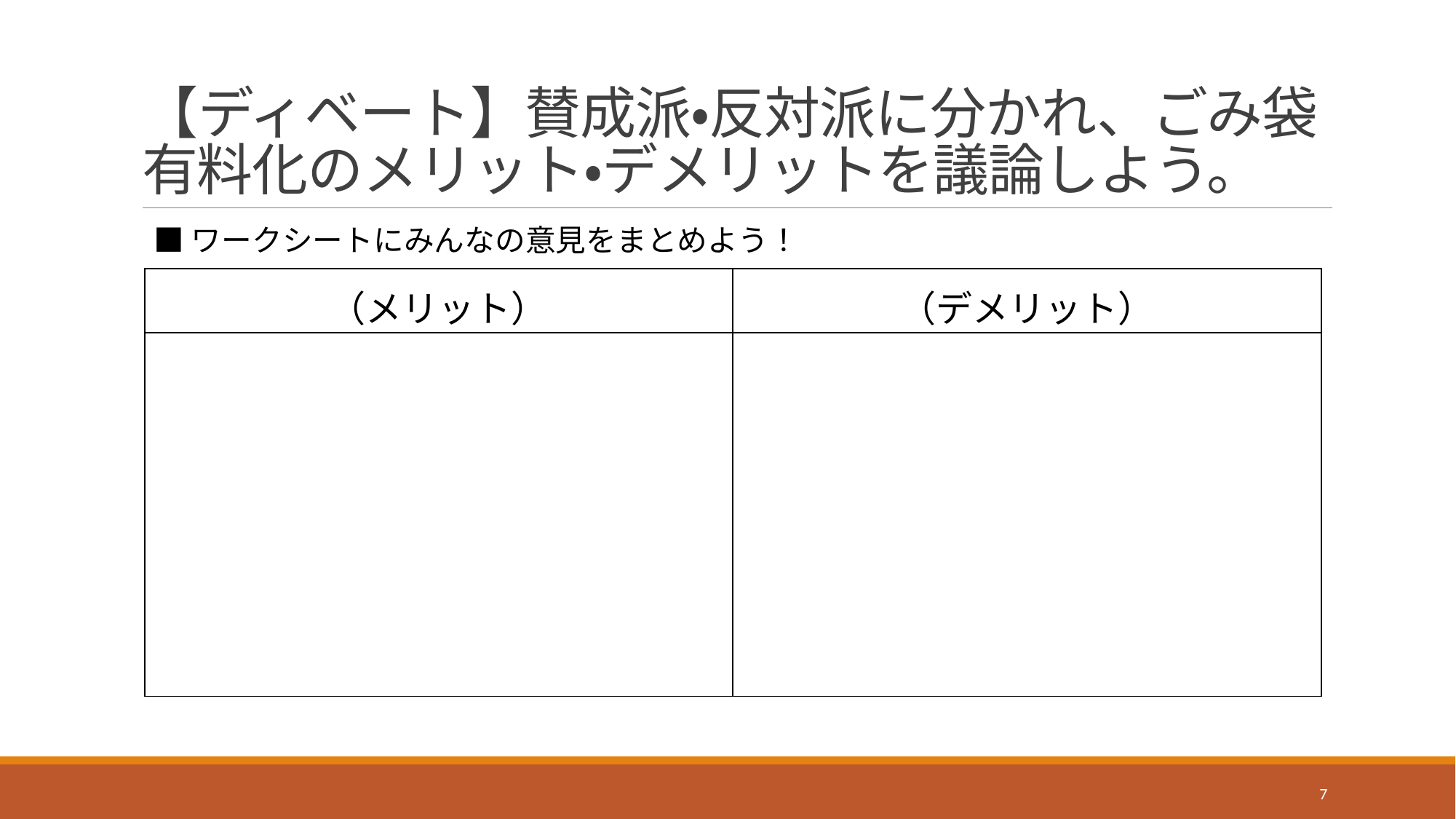

# 【ディベート】賛成派・反対派に分かれ、ごみ袋有料化のメリット・デメリットを議論しよう。
■ワークシートにみんなの意見をまとめよう！
| （メリット） | （デメリット） |
| --- | --- |
|  |  |
7